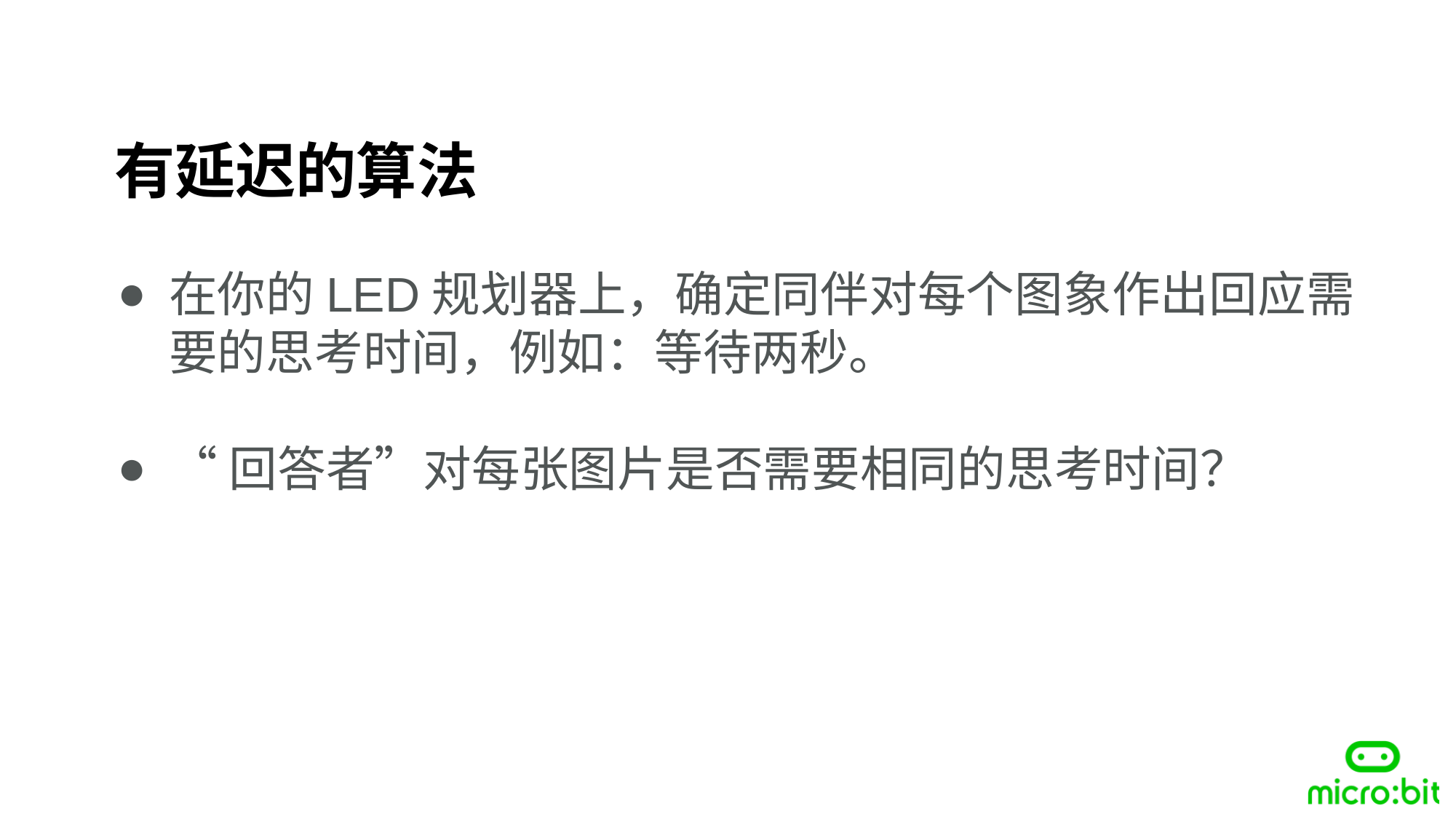

有延迟的算法

在你的LED规划器上，确定同伴对每个图象作出回应需要的思考时间，例如：等待两秒。

“回答者”对每张图片是否需要相同的思考时间？